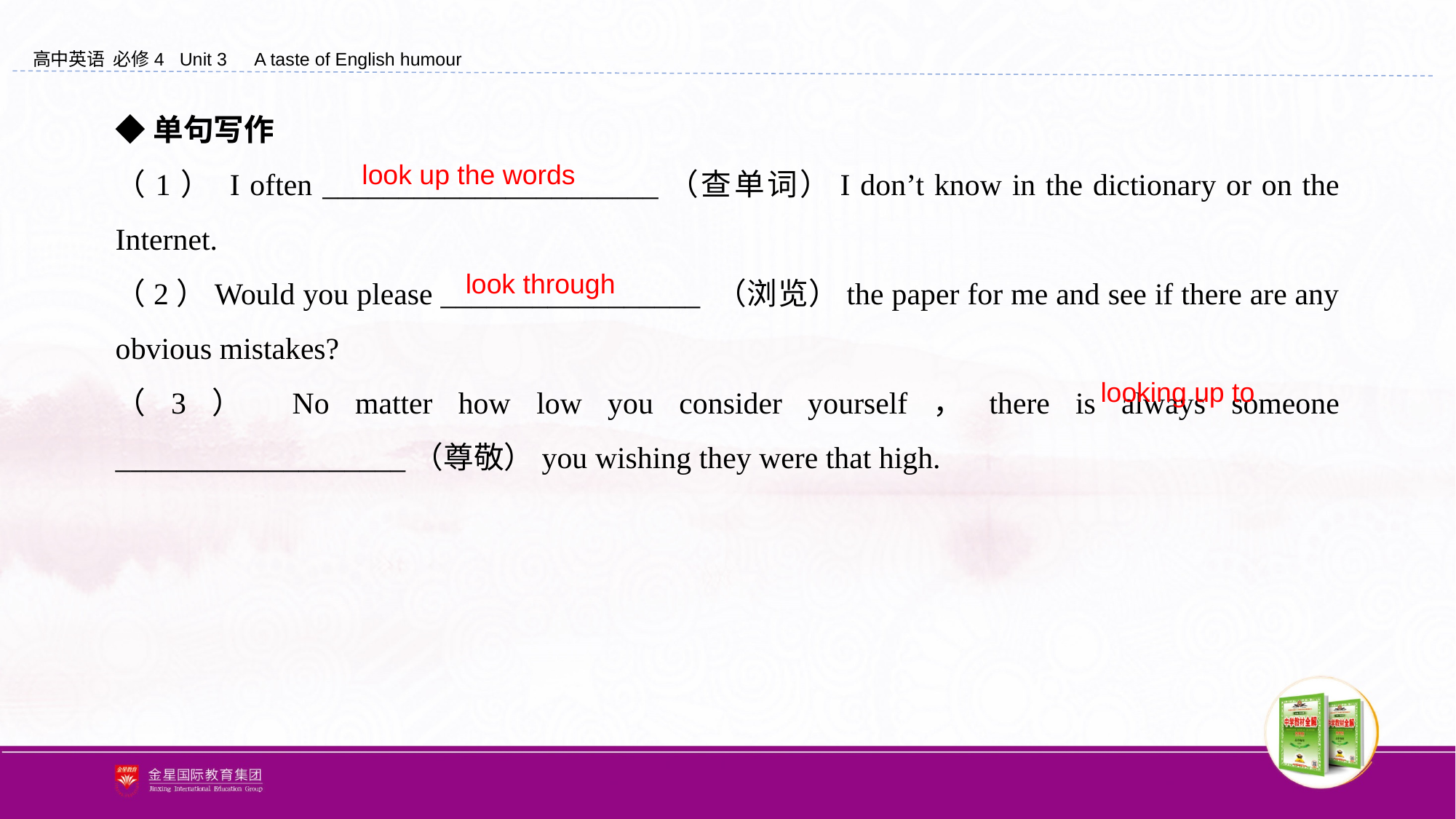

◆单句写作
（1） I often ______________________（查单词）I don’t know in the dictionary or on the Internet.
（2）Would you please _________________ （浏览）the paper for me and see if there are any obvious mistakes?
（3） No matter how low you consider yourself，there is always someone ___________________（尊敬）you wishing they were that high.
look up the words
look through
looking up to